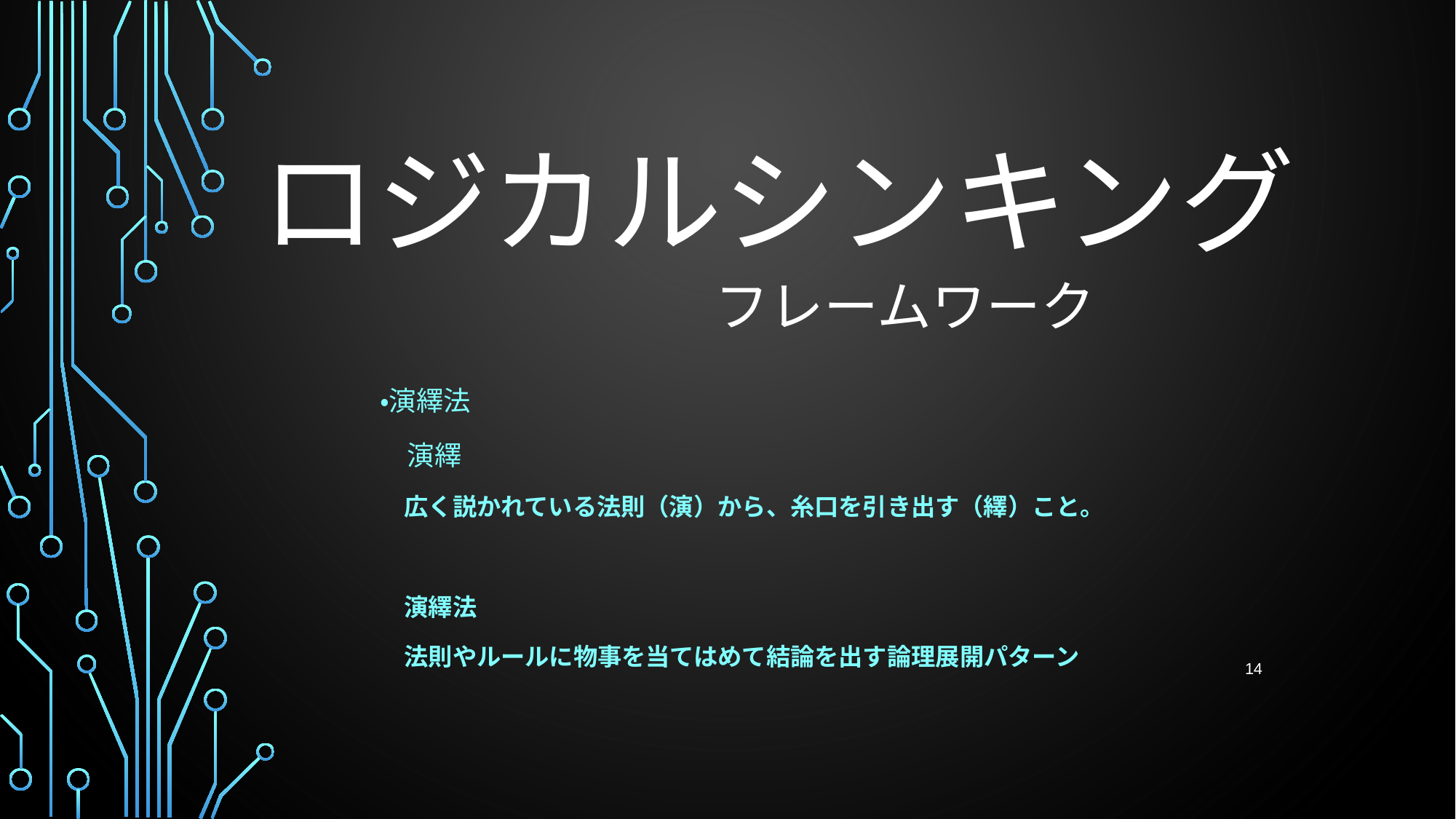

# ロジカルシンキング
フレームワーク
・演繹法
　演繹
　広く説かれている法則（演）から、糸口を引き出す（繹）こと。

　演繹法
　法則やルールに物事を当てはめて結論を出す論理展開パターン
14